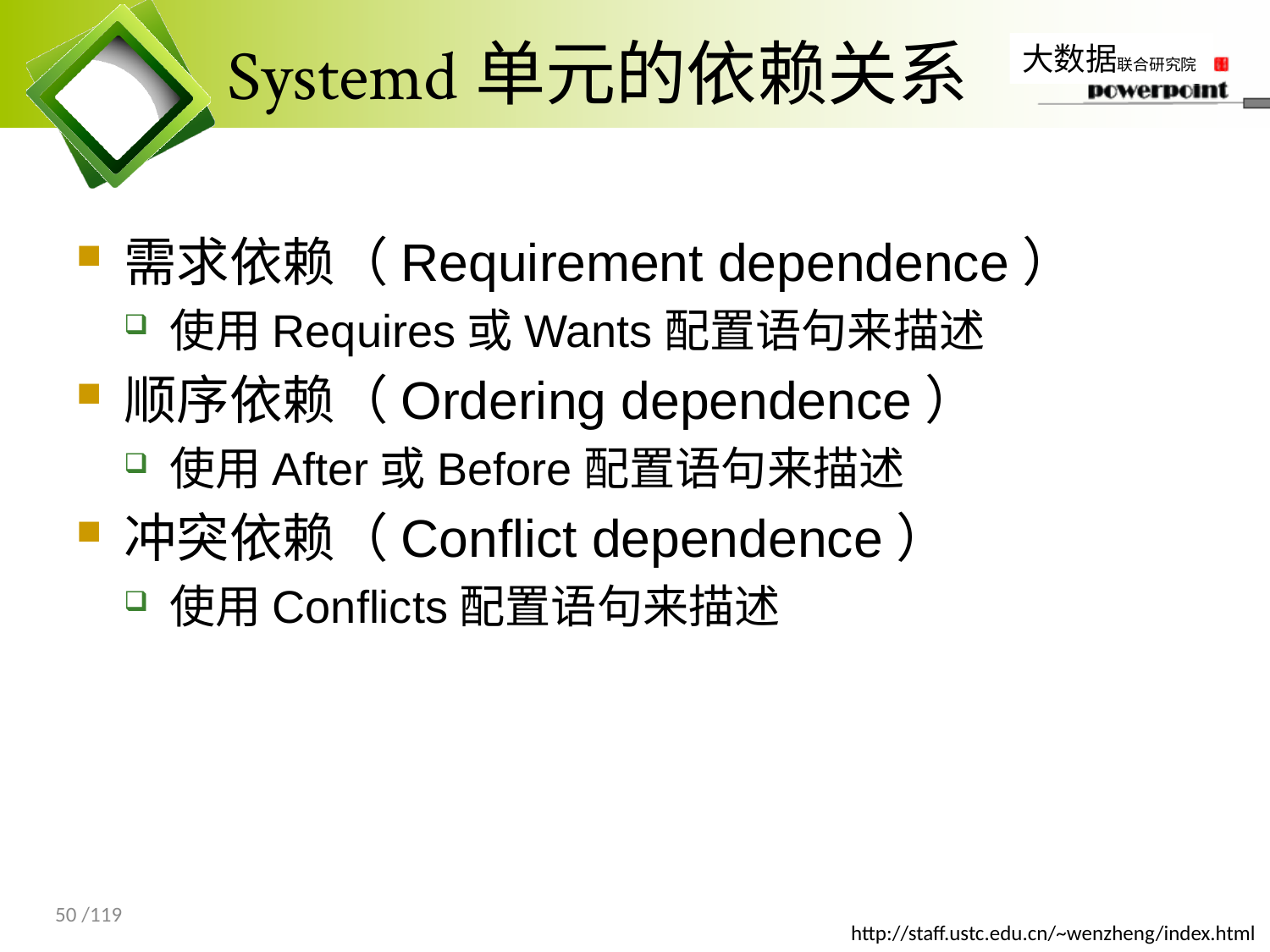

# Systemd单元的依赖关系

需求依赖（Requirement dependence）
使用Requires或Wants配置语句来描述
顺序依赖（Ordering dependence）
使用After或Before配置语句来描述
冲突依赖（Conflict dependence）
使用Conflicts配置语句来描述
50